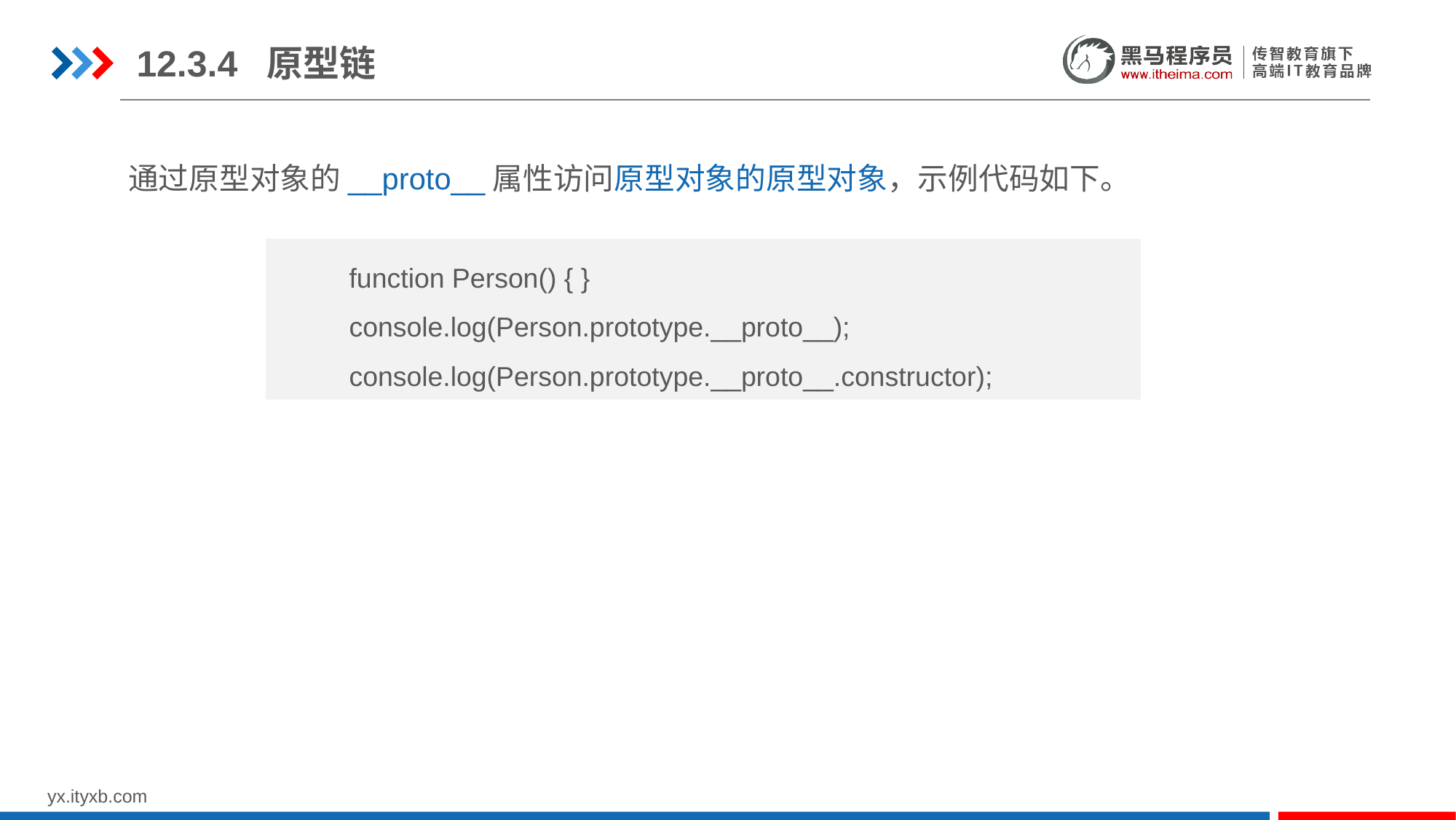

12.3.4  原型链
通过原型对象的__proto__属性访问原型对象的原型对象，示例代码如下。
function Person() { }
console.log(Person.prototype.__proto__);
console.log(Person.prototype.__proto__.constructor);